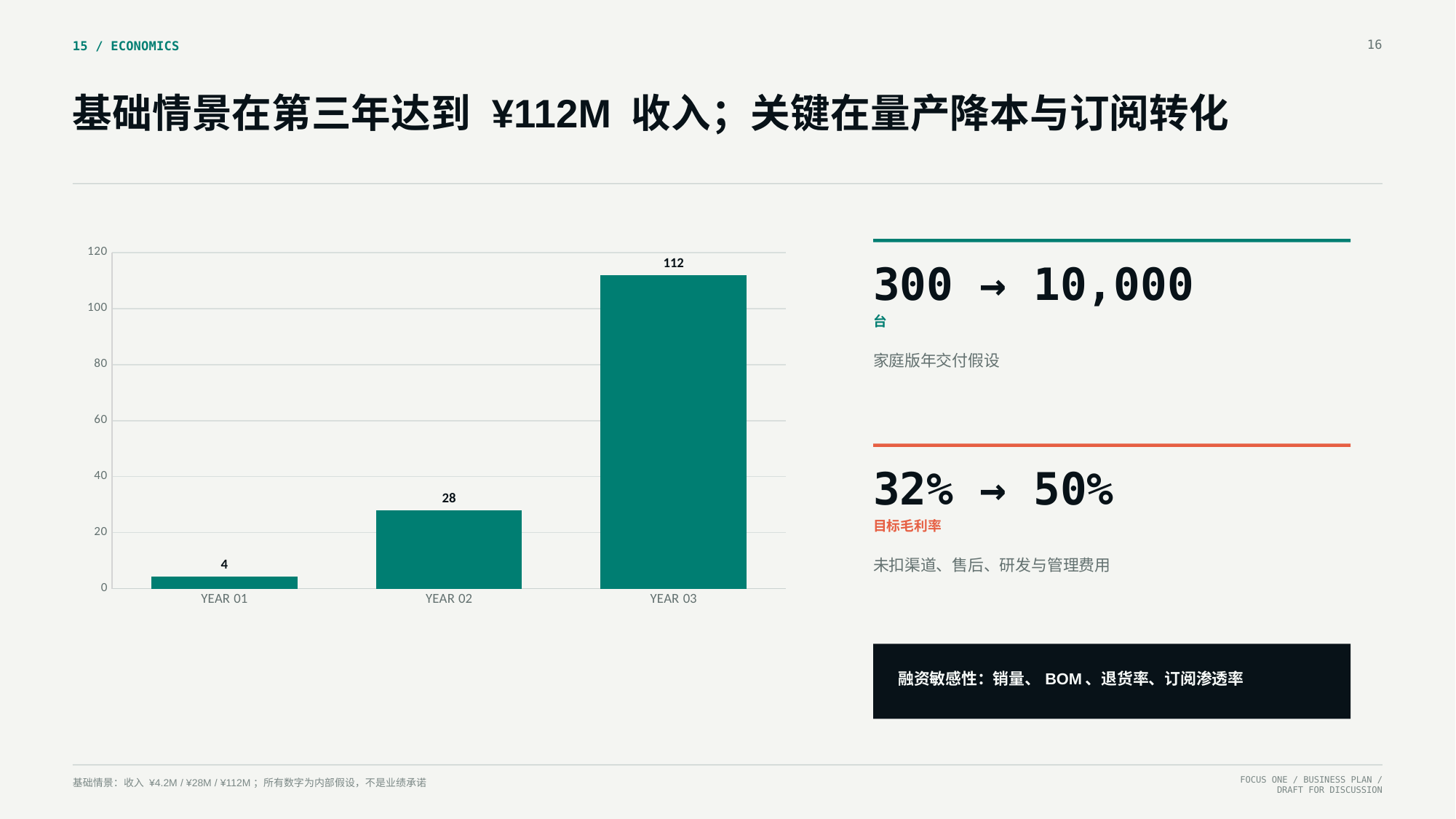

16
15 / ECONOMICS
基础情景在第三年达到 ¥112M 收入；关键在量产降本与订阅转化

### Chart

| Category |  |
|---|---|
| YEAR 01 | 4.2 |
| YEAR 02 | 28.0 |
| YEAR 03 | 112.0 |
300 → 10,000
台
家庭版年交付假设

32% → 50%
目标毛利率
未扣渠道、售后、研发与管理费用

融资敏感性：销量、BOM、退货率、订阅渗透率

基础情景：收入 ¥4.2M / ¥28M / ¥112M；所有数字为内部假设，不是业绩承诺
FOCUS ONE / BUSINESS PLAN / DRAFT FOR DISCUSSION